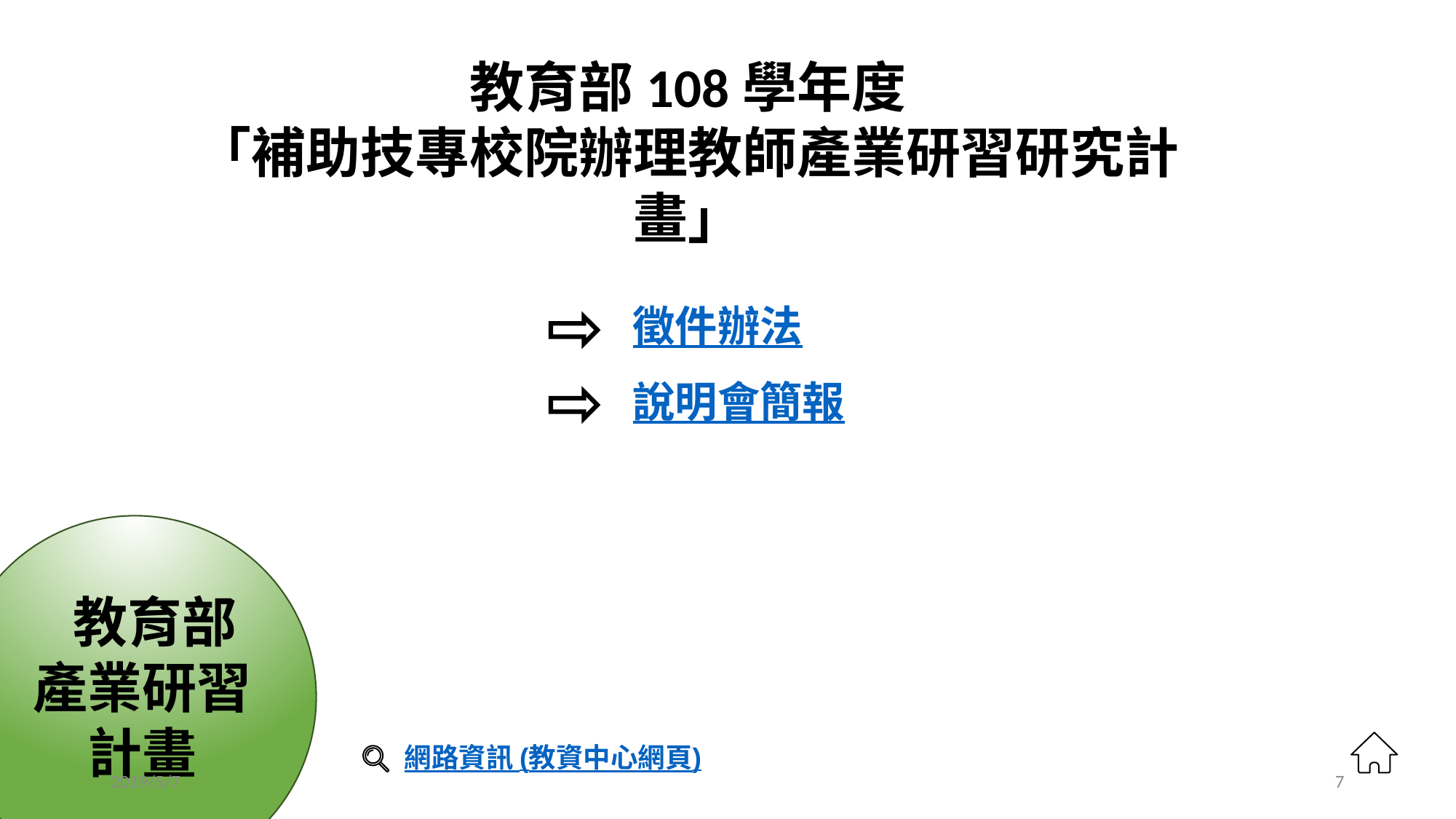

# 教育部108學年度 「補助技專校院辦理教師產業研習研究計畫」
徵件辦法

說明會簡報

 教育部 產業研習計畫

網路資訊 (教資中心網頁)

2019/5/7
7